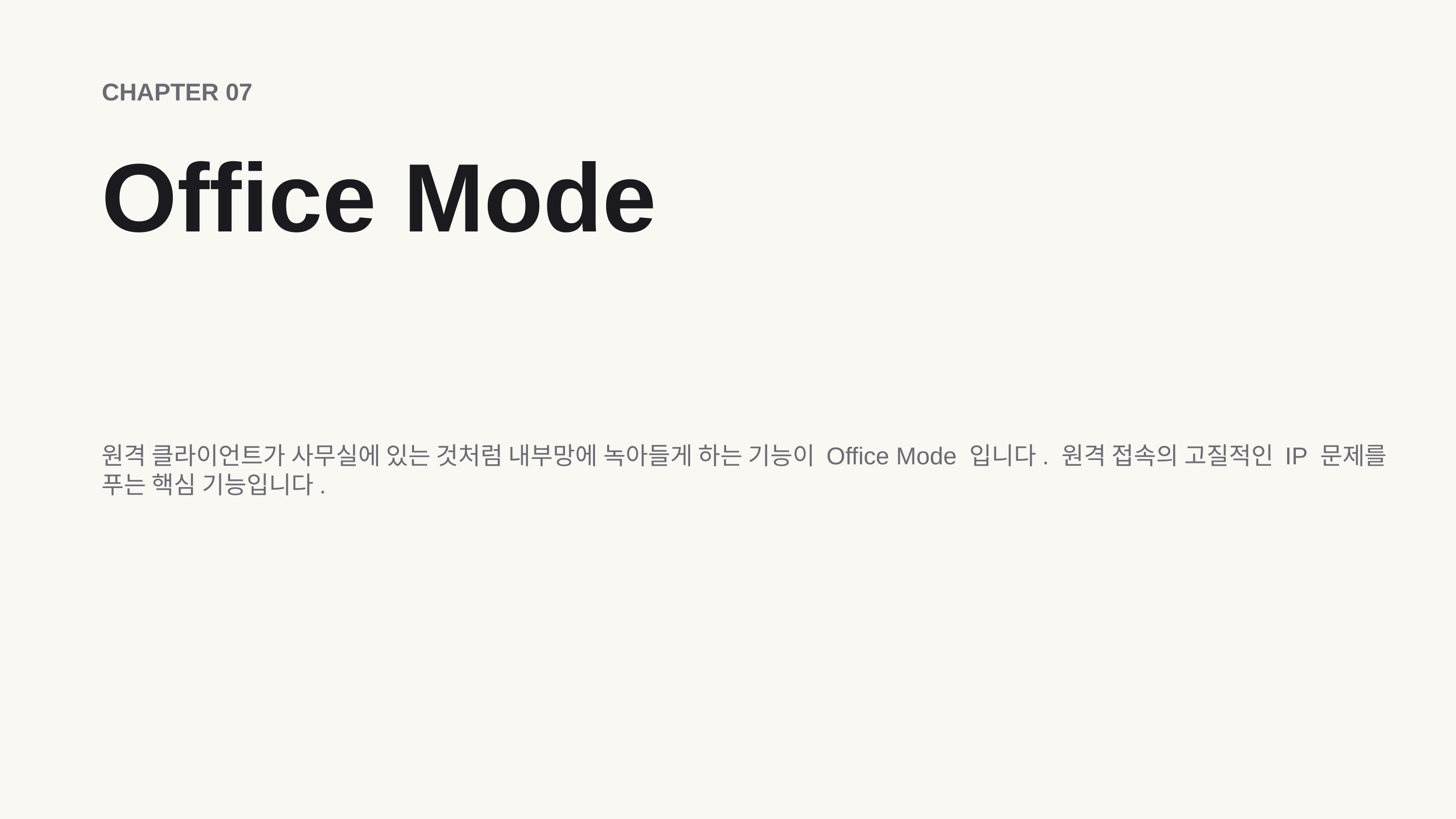

CHAPTER 07
Office Mode
원격 클라이언트가 사무실에 있는 것처럼 내부망에 녹아들게 하는 기능이 Office Mode 입니다. 원격 접속의 고질적인 IP 문제를 푸는 핵심 기능입니다.